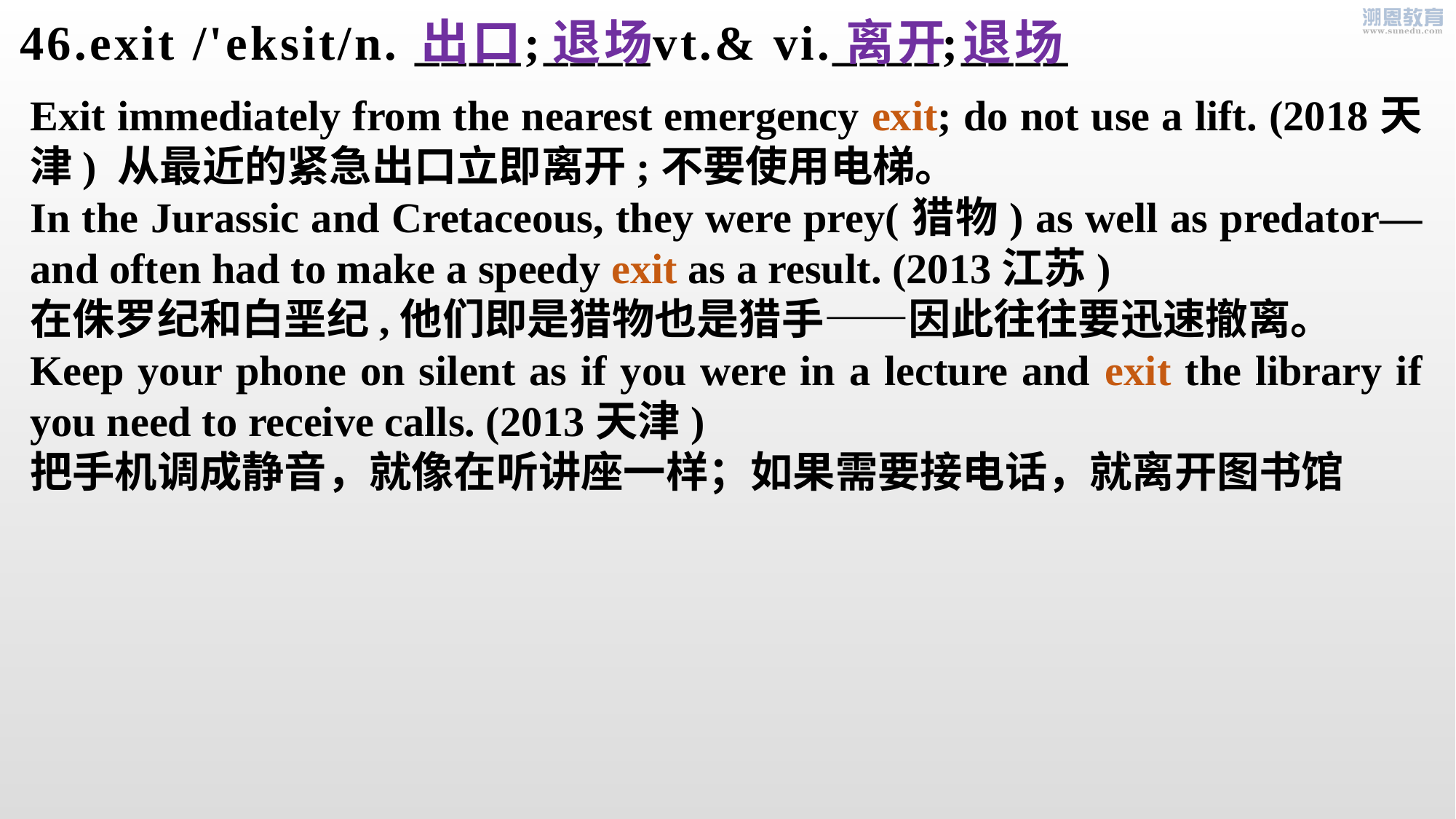

46.exit /'eksit/n. ____;____vt.& vi.____;____
 出口  退场
 离开 退场
Exit immediately from the nearest emergency exit; do not use a lift. (2018天津) 从最近的紧急出口立即离开;不要使用电梯。
In the Jurassic and Cretaceous, they were prey(猎物) as well as predator—and often had to make a speedy exit as a result. (2013江苏)
在侏罗纪和白垩纪,他们即是猎物也是猎手——因此往往要迅速撤离。
Keep your phone on silent as if you were in a lecture and exit the library if you need to receive calls. (2013天津)
把手机调成静音，就像在听讲座一样；如果需要接电话，就离开图书馆